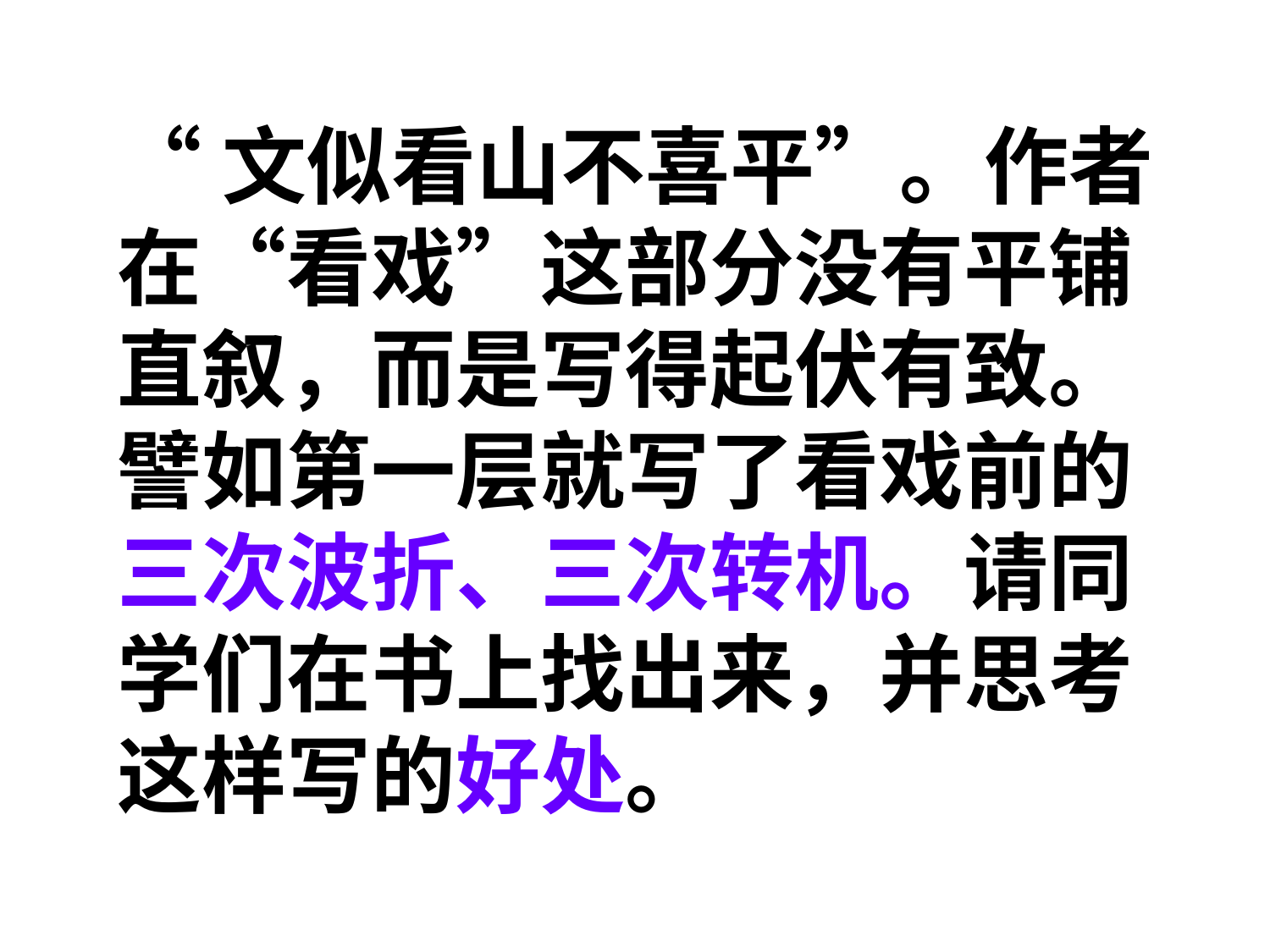

“文似看山不喜平”。作者在“看戏”这部分没有平铺直叙，而是写得起伏有致。譬如第一层就写了看戏前的三次波折、三次转机。请同学们在书上找出来，并思考这样写的好处。